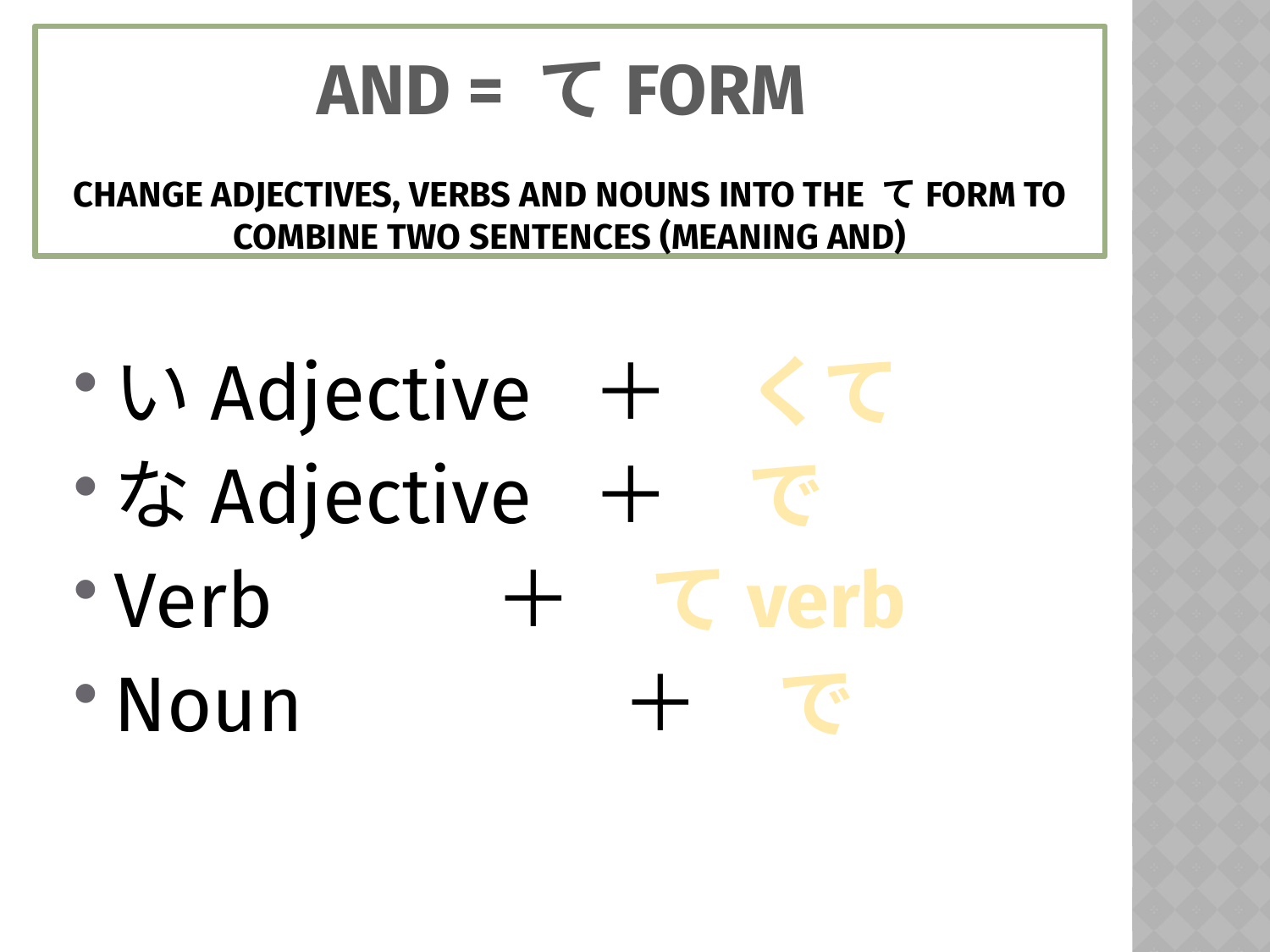

# AND = てFORM Change adjectives, verbs and nouns into the てform to combine two sentences (meaning and)
いAdjective  ＋　くて
なAdjective  ＋　で
Verb 	      	＋　てverb
Noun	 		＋　で